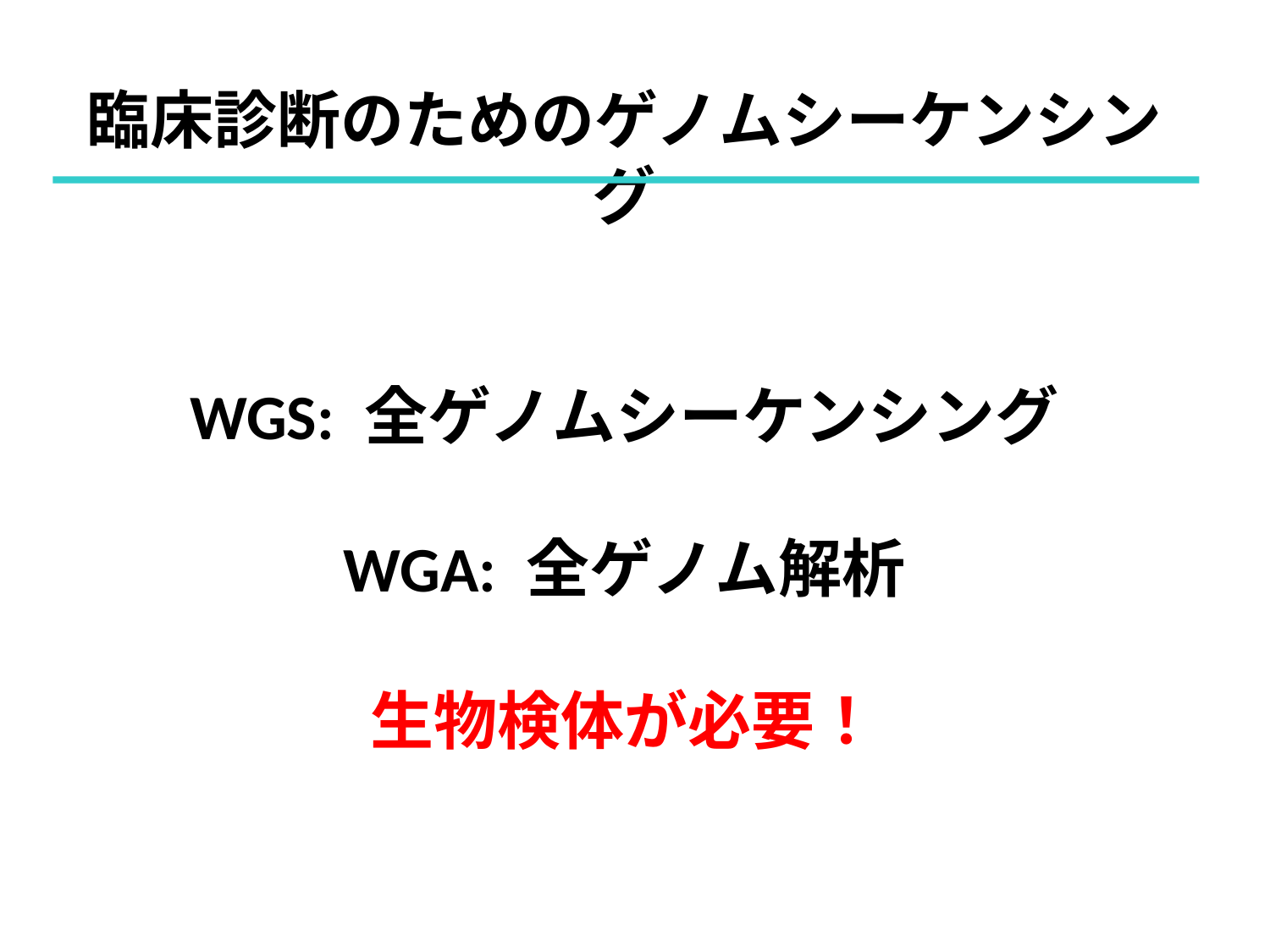

臨床診断のためのゲノムシーケンシング

WGS: 全ゲノムシーケンシング

WGA: 全ゲノム解析

生物検体が必要！